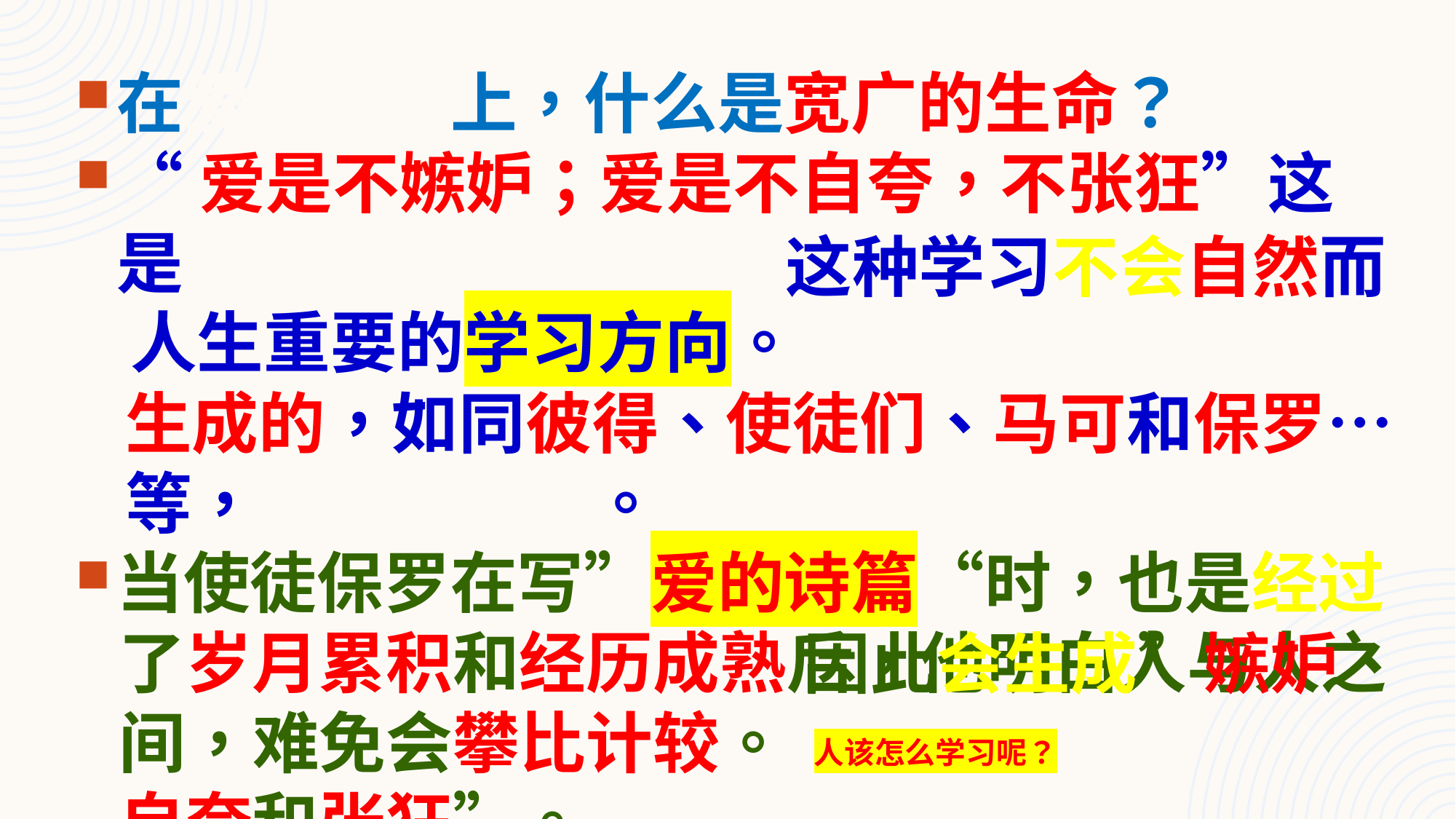

在爱的学习上，什么是宽广的生命？
“爱是不嫉妒；爱是不自夸，不张狂”这是
人生重要的学习方向。
生成的，如同彼得、使徒们、马可和保罗…
等，学习而后知。
当使徒保罗在写”爱的诗篇“时，也是经过
了岁月累积和经历成熟后，他明白人与人之
间，难免会攀比计较。
自夸和张狂”。

这种学习不会自然而
因此会生成”嫉妒、
人该怎么学习呢？